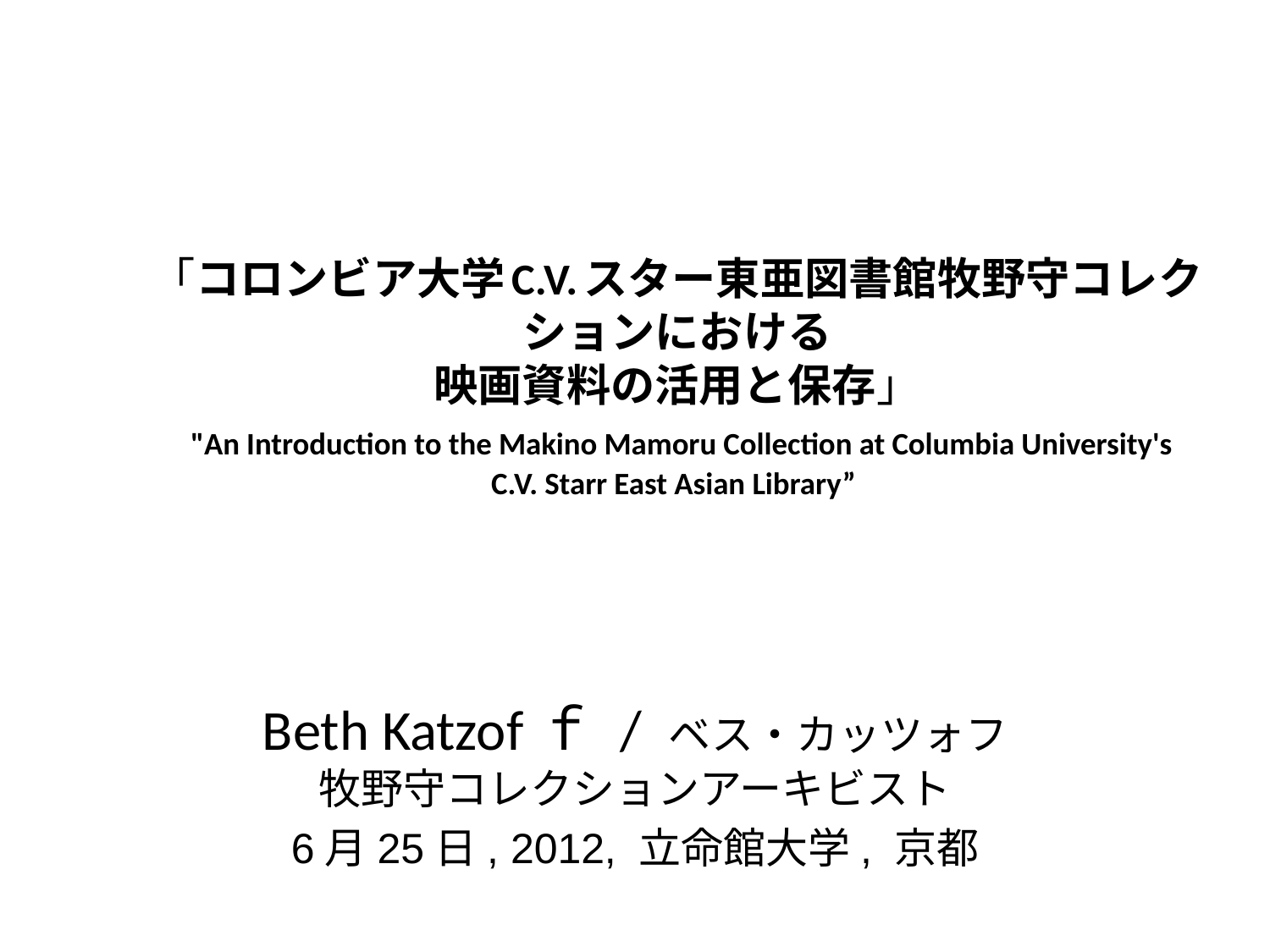

# 「コロンビア大学C.V.スター東亜図書館牧野守コレクションにおける 映画資料の活用と保存」  "An Introduction to the Makino Mamoru Collection at Columbia University's C.V. Starr East Asian Library”
Beth Katzofｆ / ベス・カッツォフ
牧野守コレクションアーキビスト
6月25日, 2012, 立命館大学, 京都